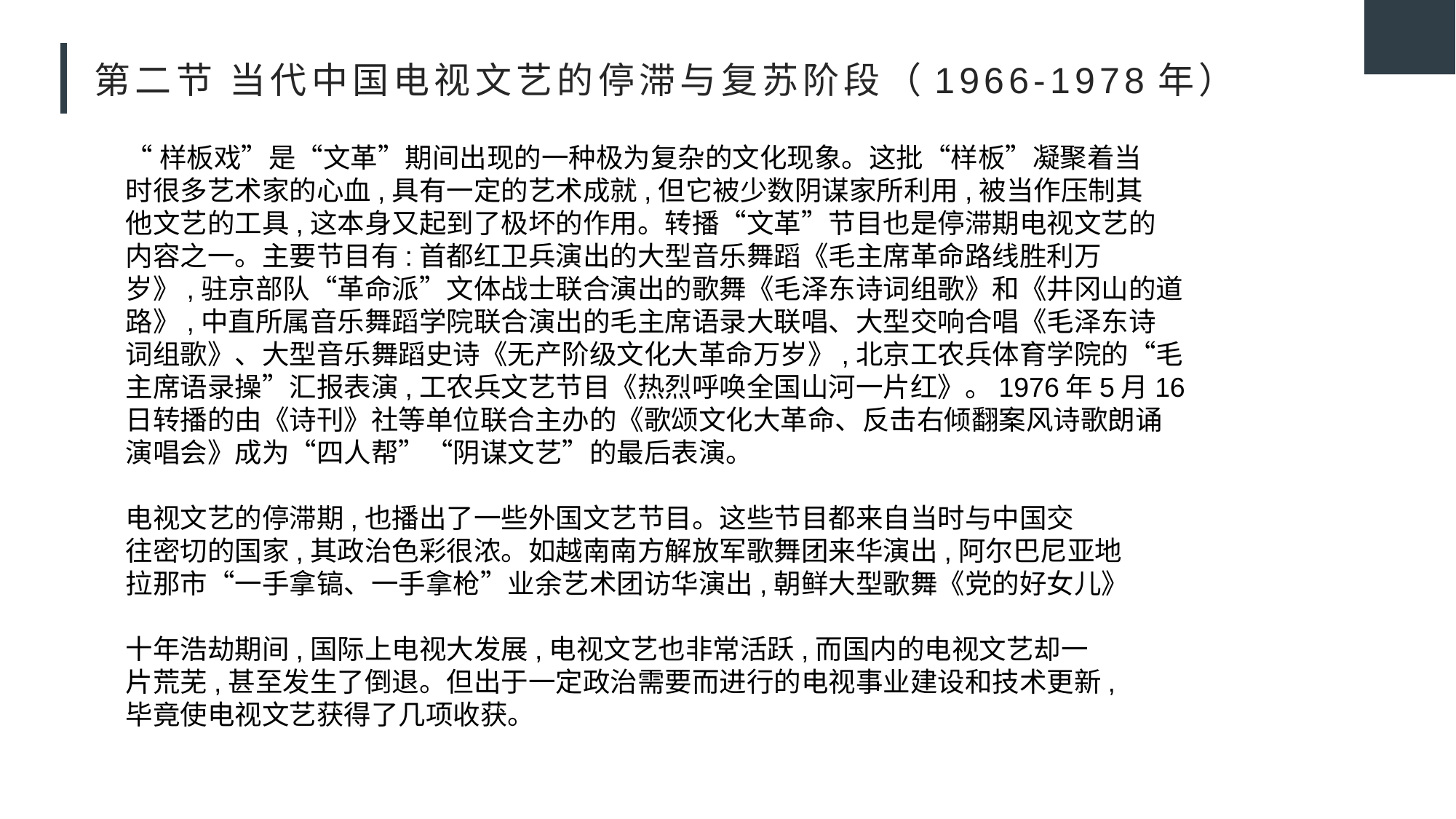

# 第二节 当代中国电视文艺的停滞与复苏阶段（1966-1978年）
“样板戏”是“文革”期间出现的一种极为复杂的文化现象。这批“样板”凝聚着当
时很多艺术家的心血,具有一定的艺术成就,但它被少数阴谋家所利用,被当作压制其
他文艺的工具,这本身又起到了极坏的作用。转播“文革”节目也是停滞期电视文艺的
内容之一。主要节目有:首都红卫兵演出的大型音乐舞蹈《毛主席革命路线胜利万
岁》,驻京部队“革命派”文体战士联合演出的歌舞《毛泽东诗词组歌》和《井冈山的道
路》,中直所属音乐舞蹈学院联合演出的毛主席语录大联唱、大型交响合唱《毛泽东诗
词组歌》、大型音乐舞蹈史诗《无产阶级文化大革命万岁》,北京工农兵体育学院的“毛
主席语录操”汇报表演,工农兵文艺节目《热烈呼唤全国山河一片红》。1976年5月16
日转播的由《诗刊》社等单位联合主办的《歌颂文化大革命、反击右倾翻案风诗歌朗诵
演唱会》成为“四人帮”“阴谋文艺”的最后表演。

电视文艺的停滞期,也播出了一些外国文艺节目。这些节目都来自当时与中国交
往密切的国家,其政治色彩很浓。如越南南方解放军歌舞团来华演出,阿尔巴尼亚地
拉那市“一手拿镐、一手拿枪”业余艺术团访华演出,朝鲜大型歌舞《党的好女儿》

十年浩劫期间,国际上电视大发展,电视文艺也非常活跃,而国内的电视文艺却一
片荒芜,甚至发生了倒退。但出于一定政治需要而进行的电视事业建设和技术更新,
毕竟使电视文艺获得了几项收获。